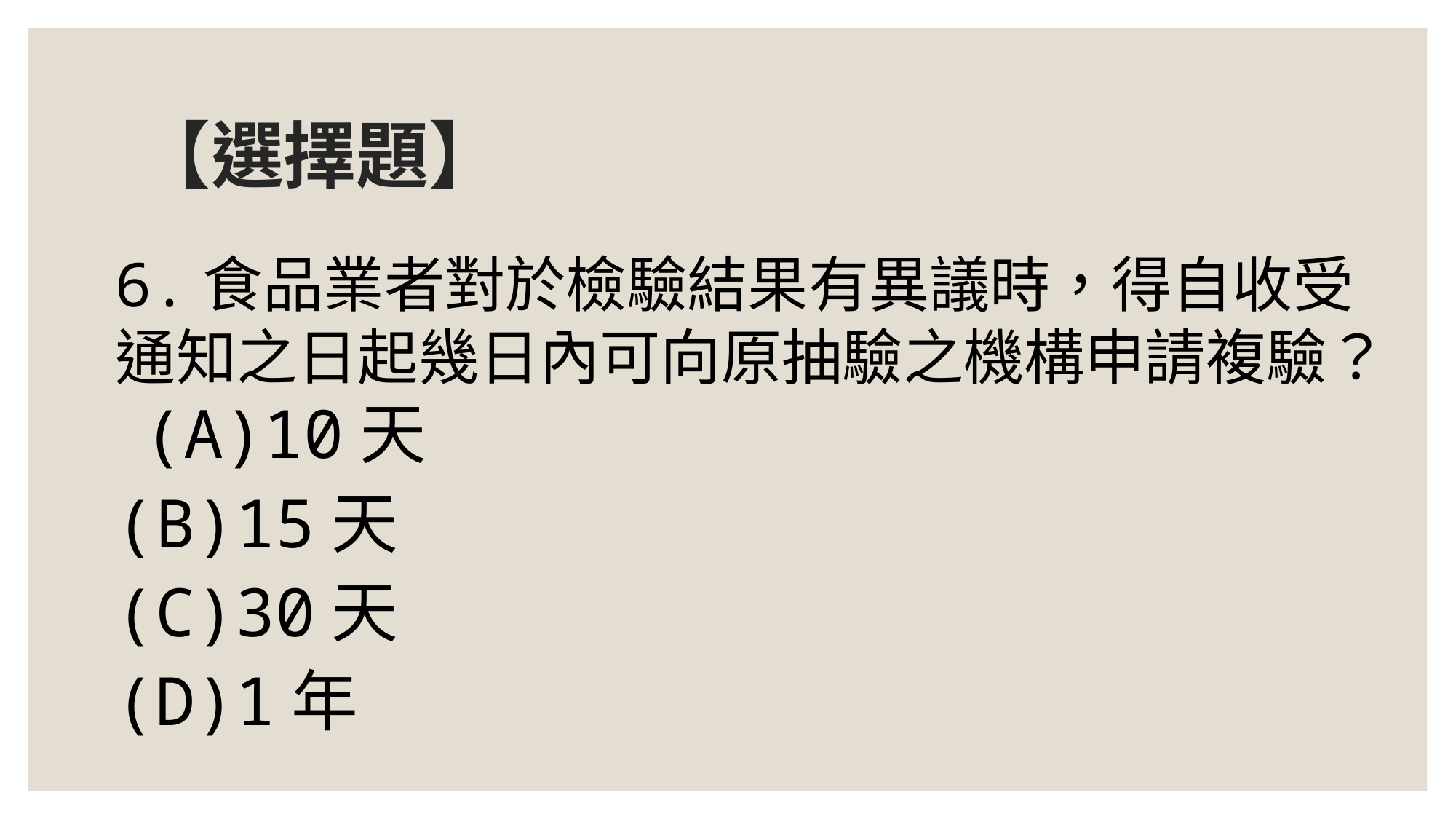

# 【選擇題】
6.食品業者對於檢驗結果有異議時，得自收受通知之日起幾日內可向原抽驗之機構申請複驗？ (A)10天
(B)15天
(C)30天
(D)1年